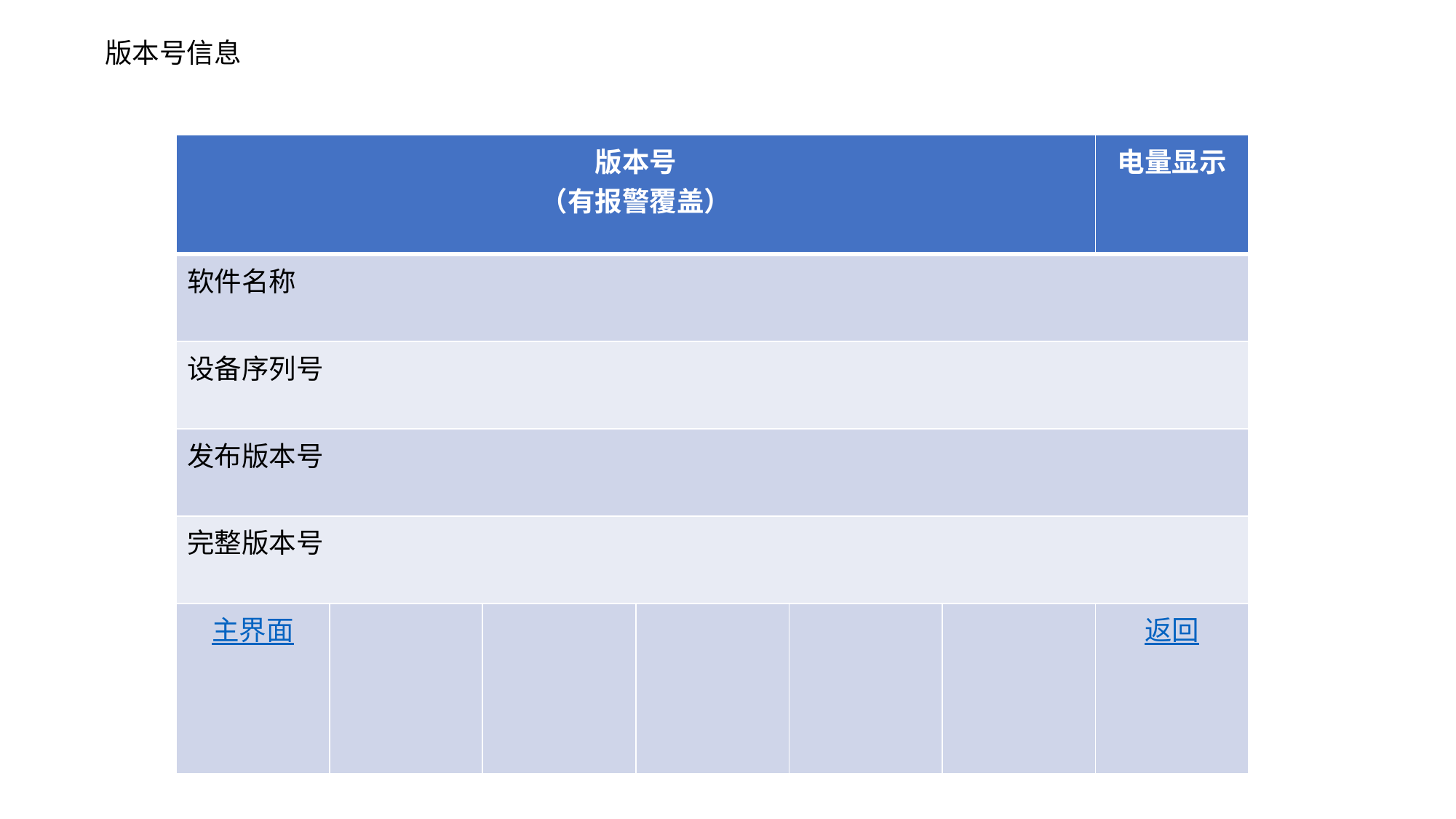

版本号信息
| 版本号 （有报警覆盖） |  |  |  |  |  | 电量显示 |
| --- | --- | --- | --- | --- | --- | --- |
| 软件名称 |  |  |  |  |  |  |
| 设备序列号 |  |  |  |  |  |  |
| 发布版本号 |  |  |  |  |  |  |
| 完整版本号 |  |  |  |  |  |  |
| 主界面 |  |  |  |  |  | 返回 |